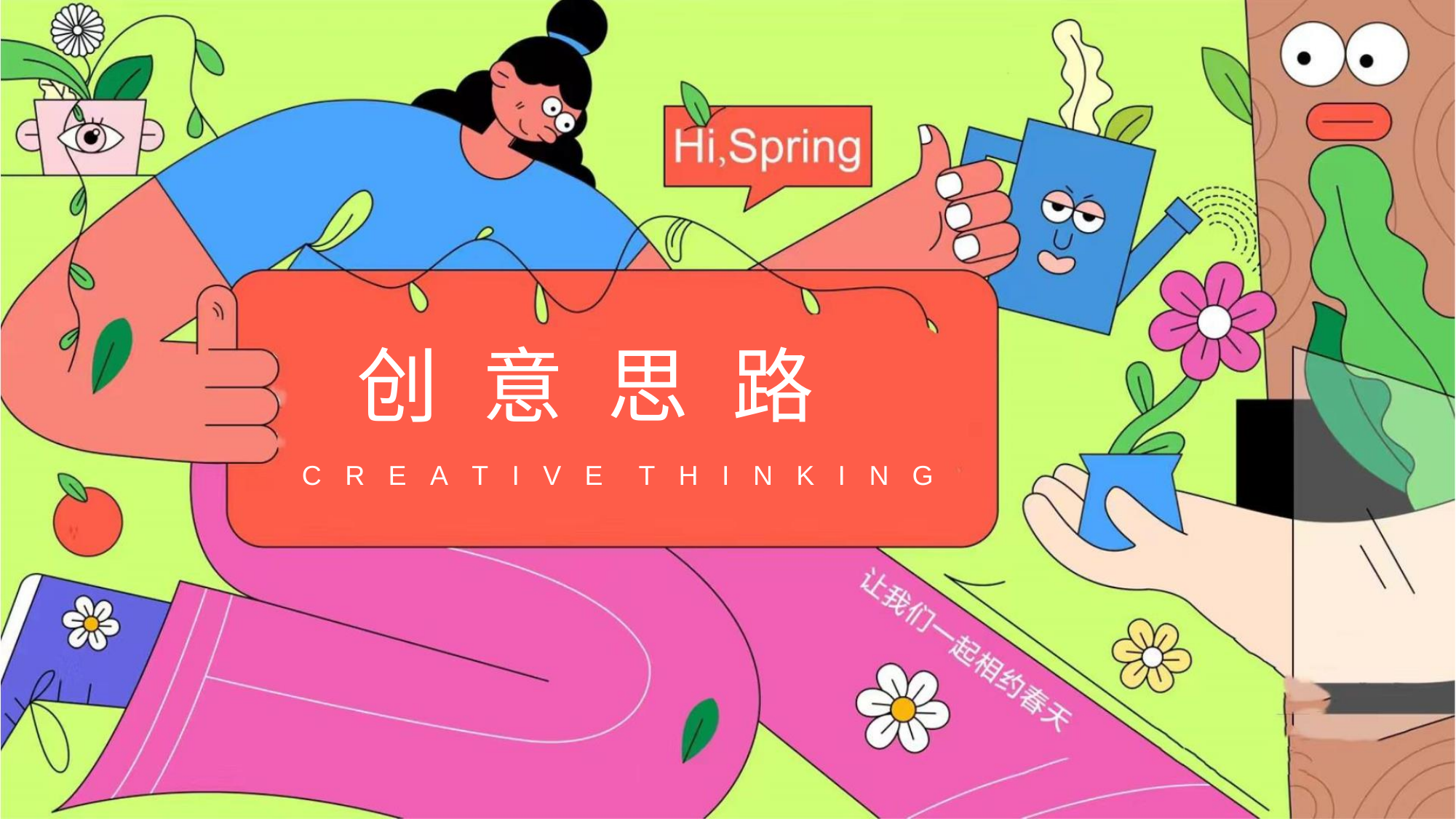

创 意 思 路
C R E A T I V E
T H I N K I N G